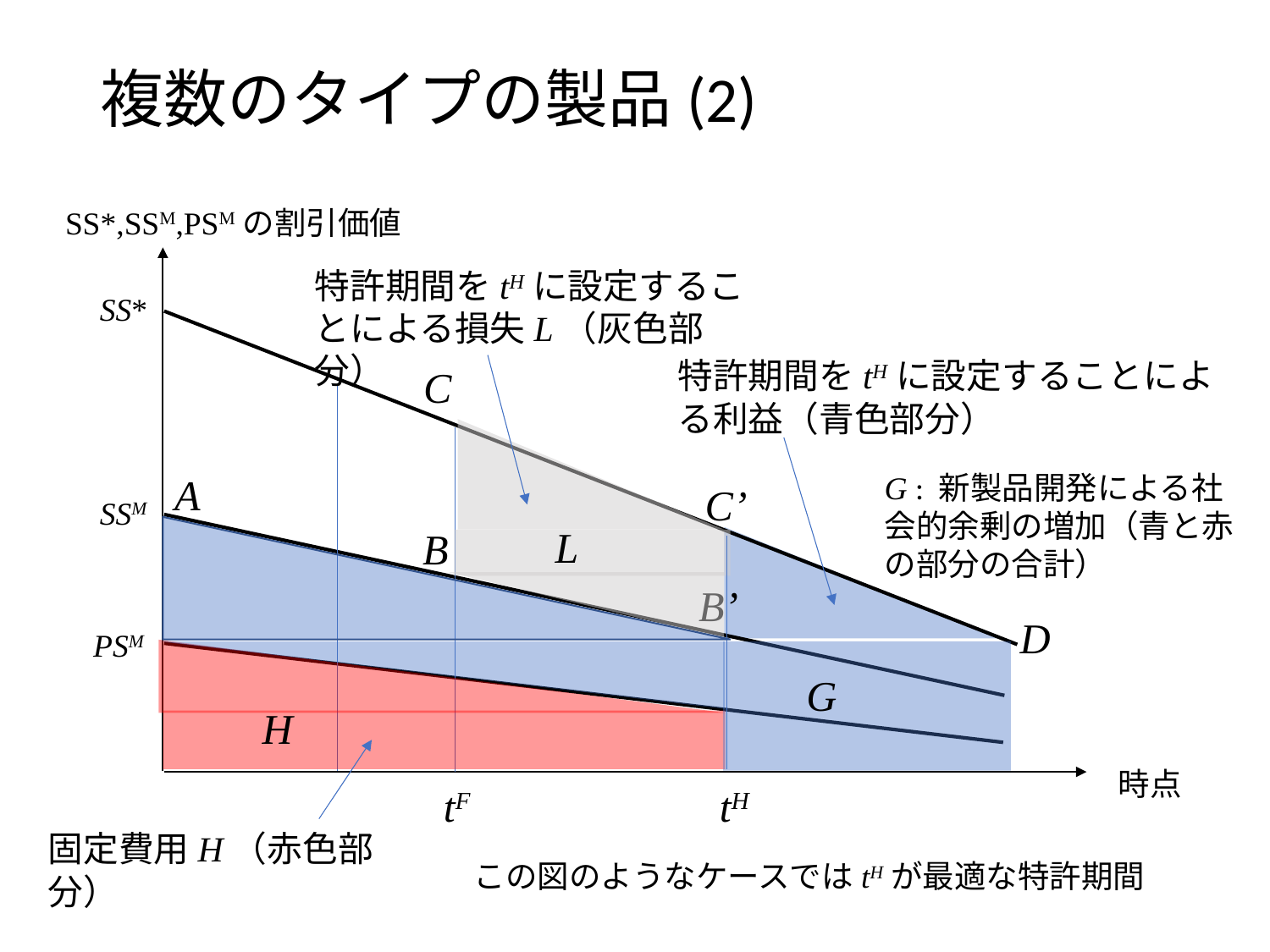

# 複数のタイプの製品(2)
SS*,SSM,PSMの割引価値
特許期間をtHに設定することによる損失L（灰色部分）
SS*
特許期間をtHに設定することによる利益（青色部分）
C

A
G : 新製品開発による社会的余剰の増加（青と赤の部分の合計）
C’
SSM
L
B

B’
D
PSM

G
H

時点
tH
tF

固定費用H（赤色部分）
この図のようなケースではtHが最適な特許期間